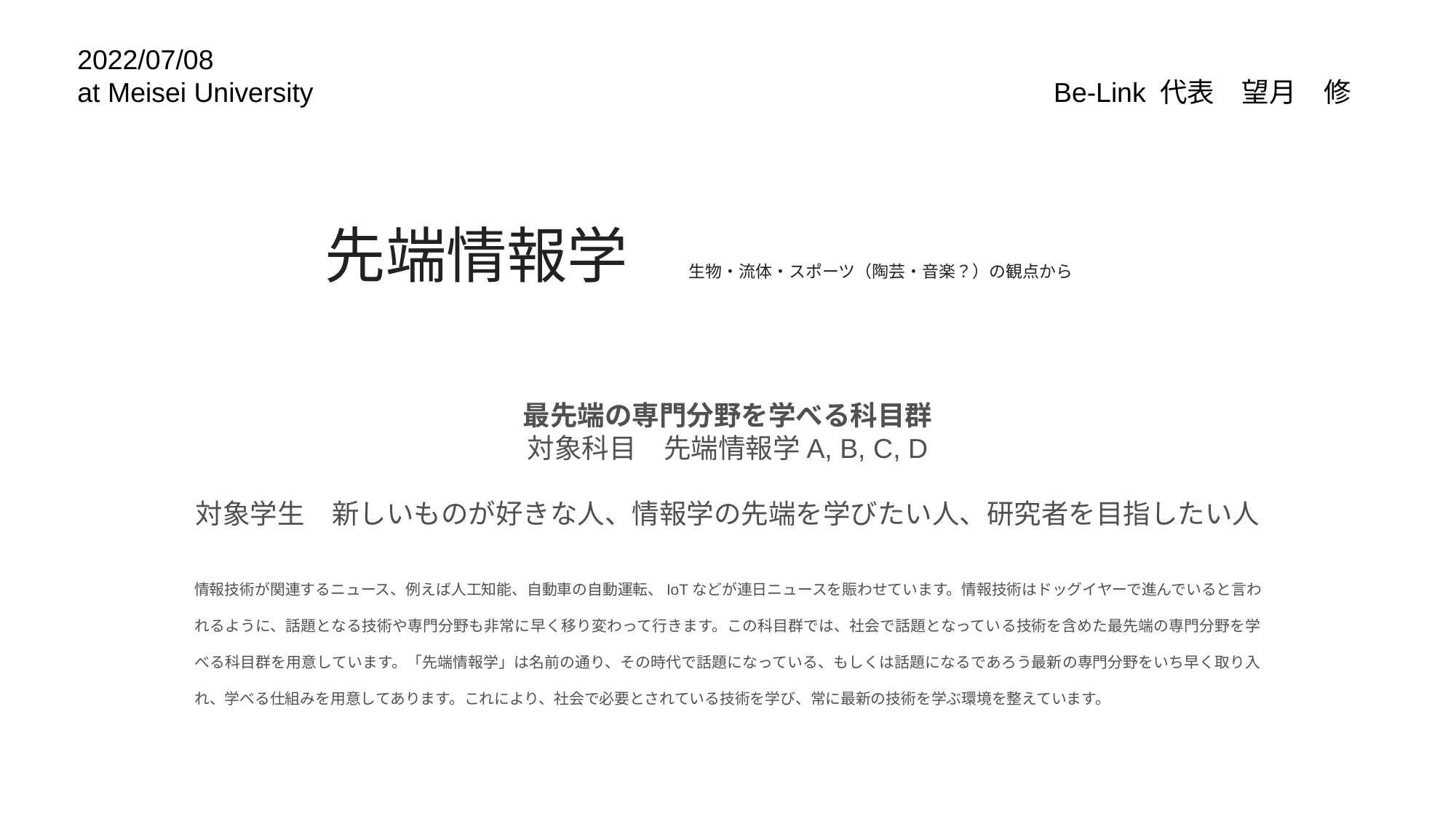

2022/07/08
at Meisei University
Be-Link 代表　望月　修
# 先端情報学　生物・流体・スポーツ（陶芸・音楽？）の観点から
最先端の専門分野を学べる科目群
対象科目　先端情報学A, B, C, D
対象学生　新しいものが好きな人、情報学の先端を学びたい人、研究者を目指したい人

情報技術が関連するニュース、例えば人工知能、自動車の自動運転、IoTなどが連日ニュースを賑わせています。情報技術はドッグイヤーで進んでいると言われるように、話題となる技術や専門分野も非常に早く移り変わって行きます。この科目群では、社会で話題となっている技術を含めた最先端の専門分野を学べる科目群を用意しています。「先端情報学」は名前の通り、その時代で話題になっている、もしくは話題になるであろう最新の専門分野をいち早く取り入れ、学べる仕組みを用意してあります。これにより、社会で必要とされている技術を学び、常に最新の技術を学ぶ環境を整えています。